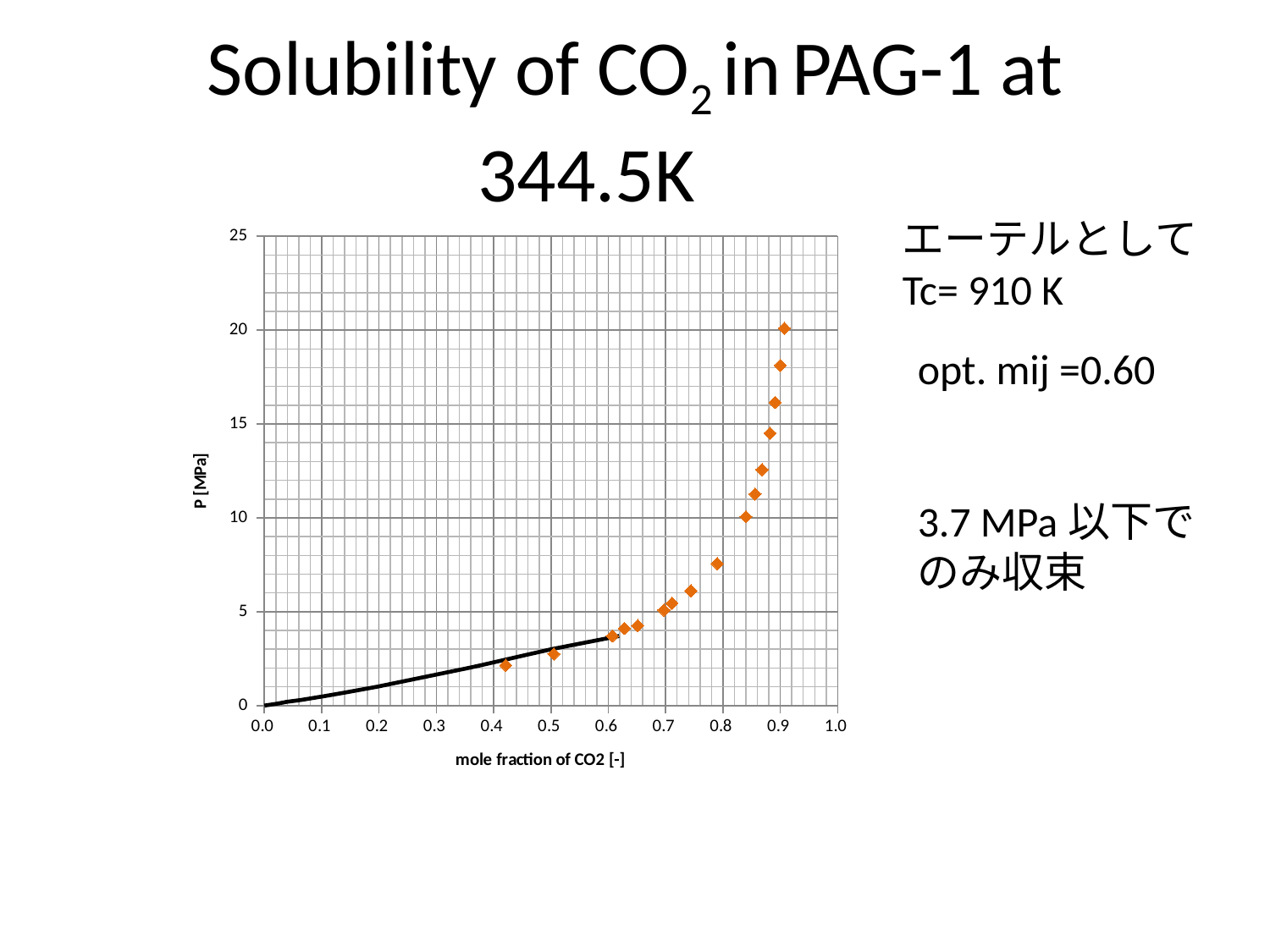

# Solubility of CO2 in PAG-1 at 344.5K
エーテルとして
Tc= 910 K

### Chart

| Category |  |  |
|---|---|---|
opt. mij =0.60

3.7 MPa以下でのみ収束